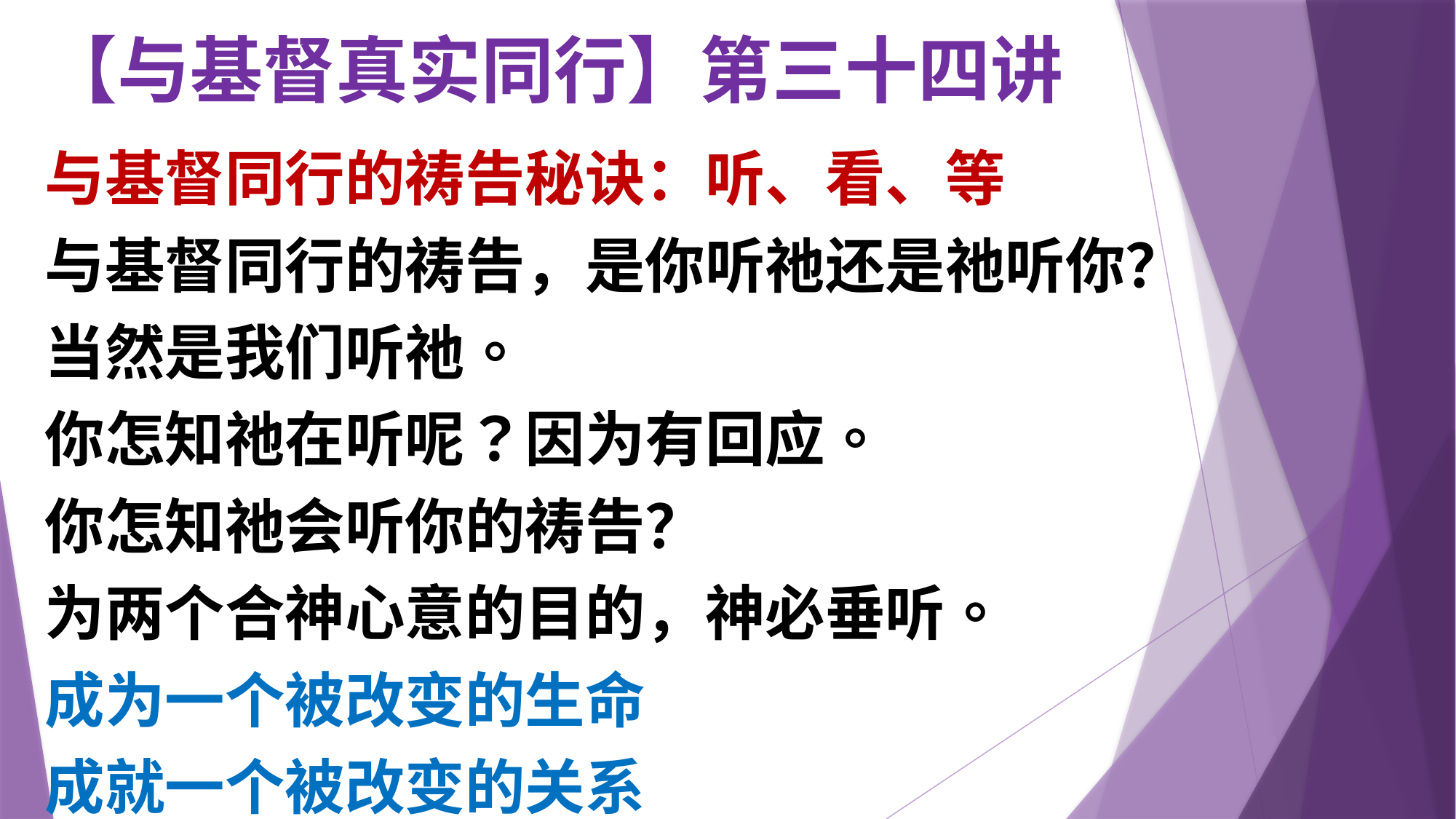

# 【与基督真实同行】第三十四讲
与基督同行的祷告秘诀：听、看、等
与基督同行的祷告，是你听祂还是祂听你？
当然是我们听祂。
你怎知祂在听呢？因为有回应。
你怎知祂会听你的祷告？
为两个合神心意的目的，神必垂听。
成为一个被改变的生命
成就一个被改变的关系